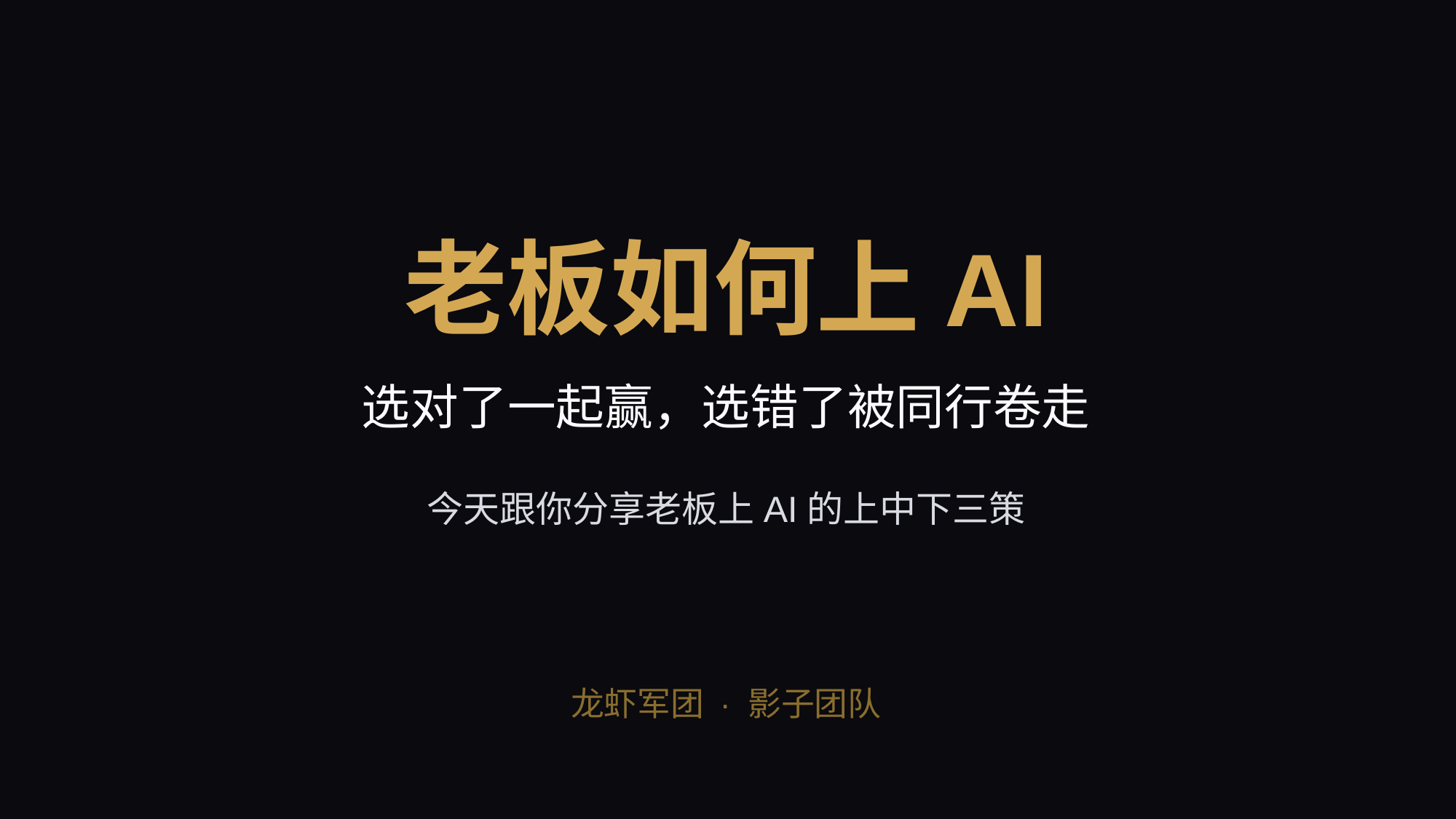

老板如何上AI
选对了一起赢，选错了被同行卷走
今天跟你分享老板上AI的上中下三策
龙虾军团 · 影子团队